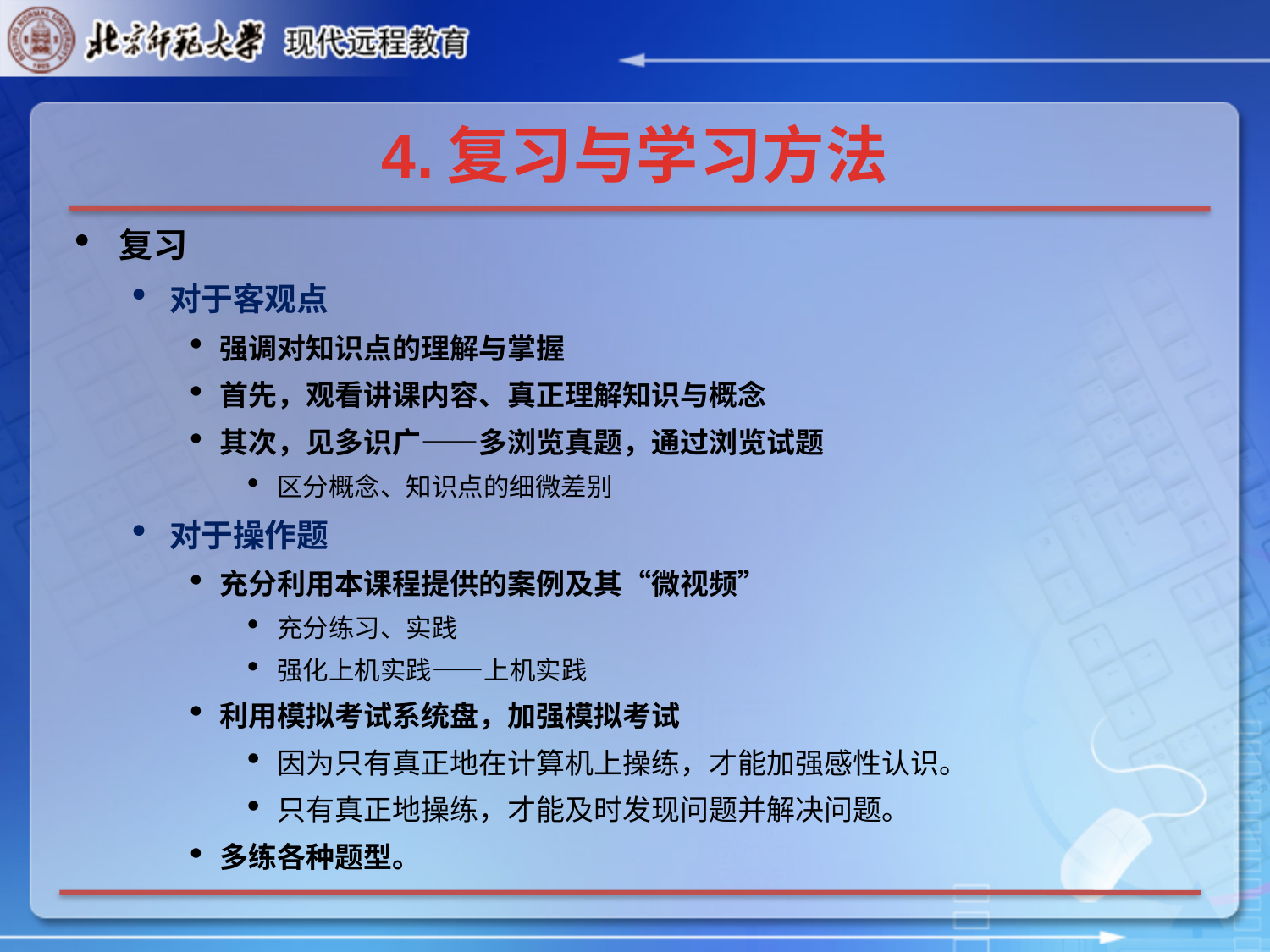

# 4.复习与学习方法
复习
对于客观点
强调对知识点的理解与掌握
首先，观看讲课内容、真正理解知识与概念
其次，见多识广——多浏览真题，通过浏览试题
区分概念、知识点的细微差别
对于操作题
充分利用本课程提供的案例及其“微视频”
充分练习、实践
强化上机实践——上机实践
利用模拟考试系统盘，加强模拟考试
因为只有真正地在计算机上操练，才能加强感性认识。
只有真正地操练，才能及时发现问题并解决问题。
多练各种题型。